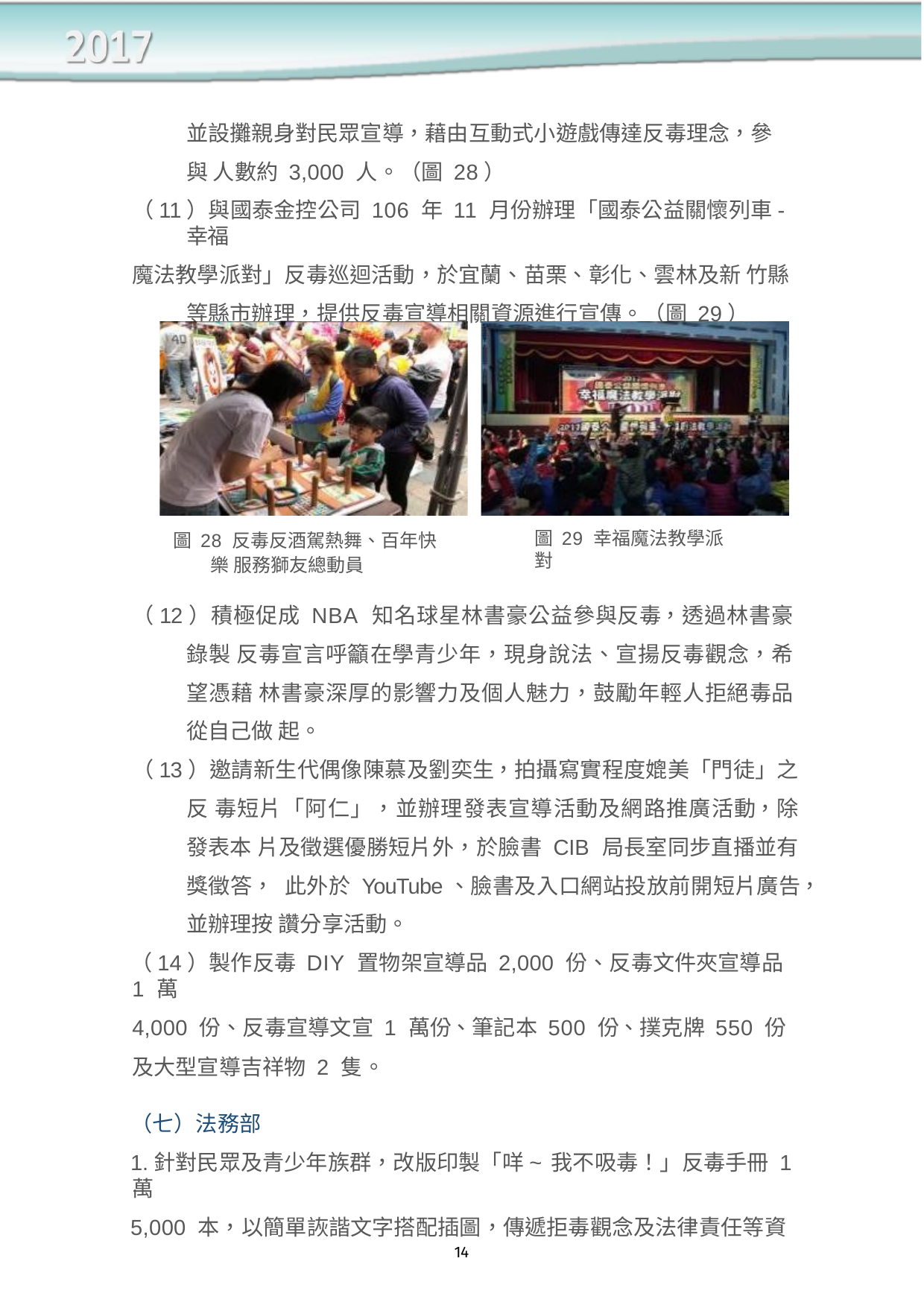

並設攤親身對民眾宣導，藉由互動式小遊戲傳達反毒理念，參與 人數約 3,000 人。（圖 28）
（11）與國泰金控公司 106 年 11 月份辦理「國泰公益關懷列車-幸福
魔法教學派對」反毒巡迴活動，於宜蘭、苗栗、彰化、雲林及新 竹縣等縣市辦理，提供反毒宣導相關資源進行宣傳。（圖 29）

圖 28 反毒反酒駕熱舞、百年快樂 服務獅友總動員
圖 29 幸福魔法教學派對

（12）積極促成 NBA 知名球星林書豪公益參與反毒，透過林書豪錄製 反毒宣言呼籲在學青少年，現身說法、宣揚反毒觀念，希望憑藉 林書豪深厚的影響力及個人魅力，鼓勵年輕人拒絕毒品從自己做 起。
（13）邀請新生代偶像陳慕及劉奕生，拍攝寫實程度媲美「門徒」之反 毒短片「阿仁」，並辦理發表宣導活動及網路推廣活動，除發表本 片及徵選優勝短片外，於臉書 CIB 局長室同步直播並有獎徵答，  此外於 YouTube、臉書及入口網站投放前開短片廣告，並辦理按 讚分享活動。
（14）製作反毒 DIY 置物架宣導品 2,000 份、反毒文件夾宣導品 1 萬
4,000 份、反毒宣導文宣 1 萬份、筆記本 500 份、撲克牌 550 份
及大型宣導吉祥物 2 隻。

（七）法務部
1.針對民眾及青少年族群，改版印製「咩~我不吸毒！」反毒手冊 1 萬
5,000 本，以簡單詼諧文字搭配插圖，傳遞拒毒觀念及法律責任等資
14